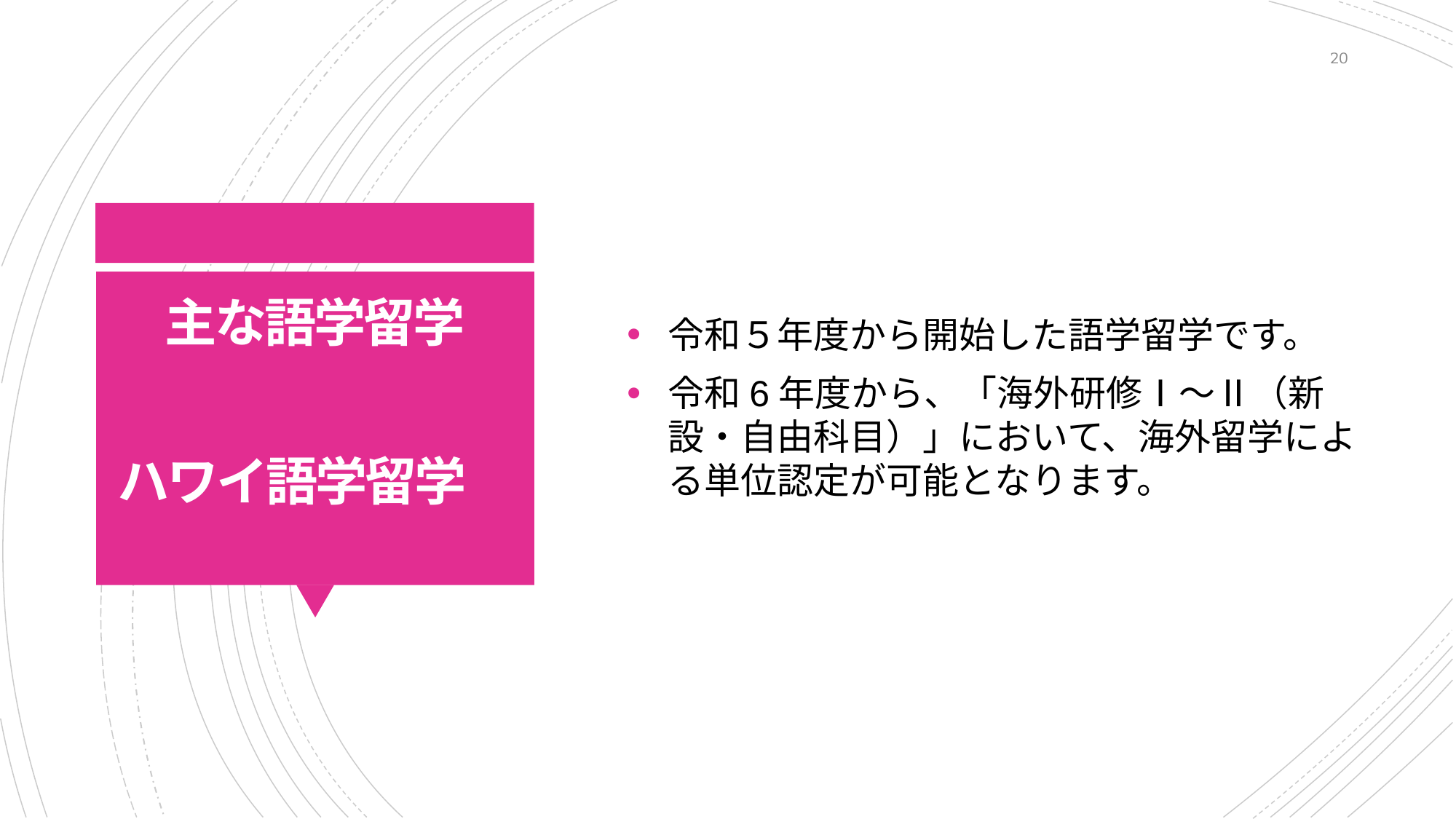

20
令和５年度から開始した語学留学です。
令和6年度から、「海外研修Ⅰ～Ⅱ（新設・自由科目）」において、海外留学による単位認定が可能となります。
# 主な語学留学 ハワイ語学留学